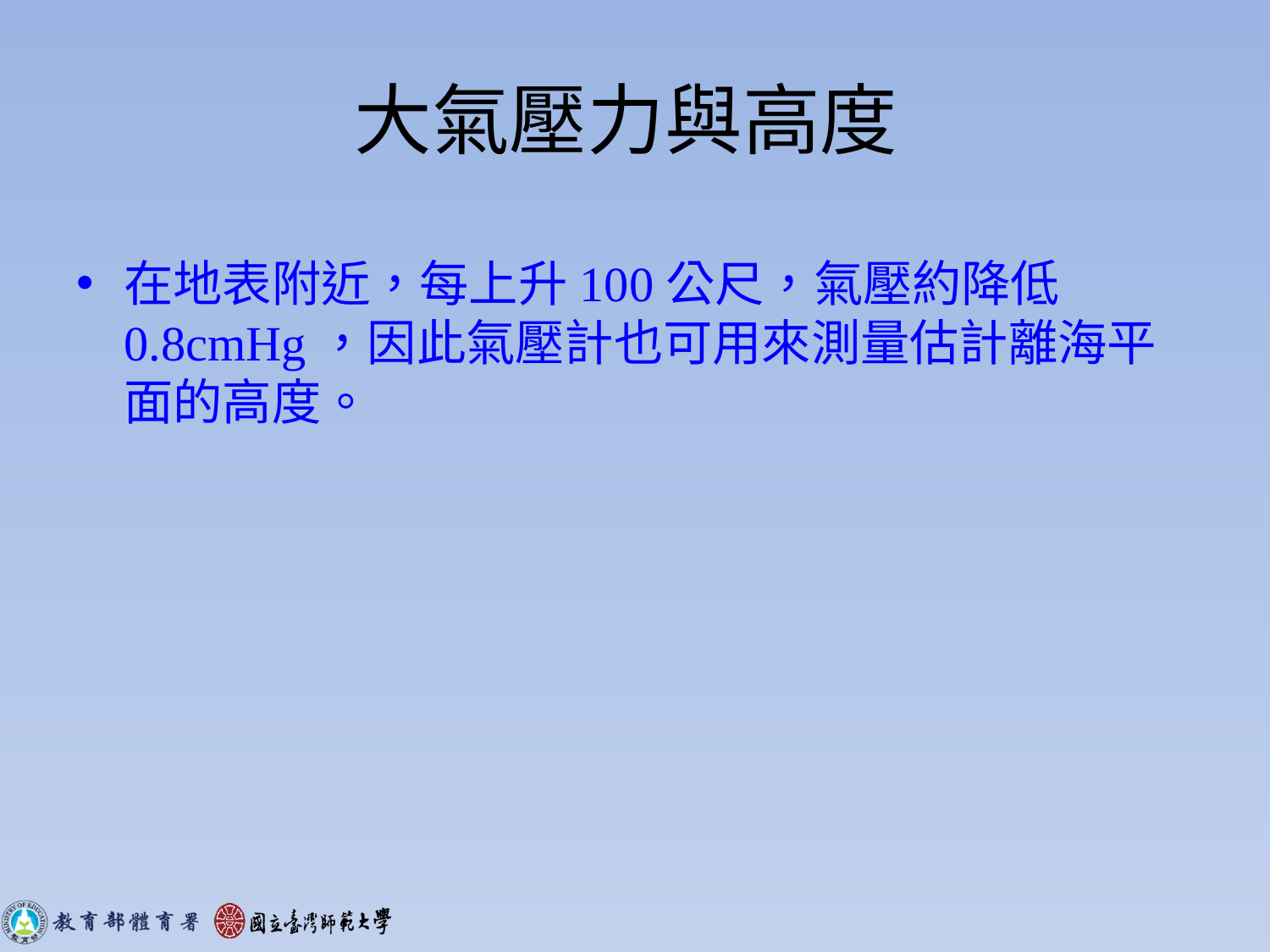

# 大氣壓力與高度
在地表附近，每上升100公尺，氣壓約降低0.8cmHg，因此氣壓計也可用來測量估計離海平面的高度。